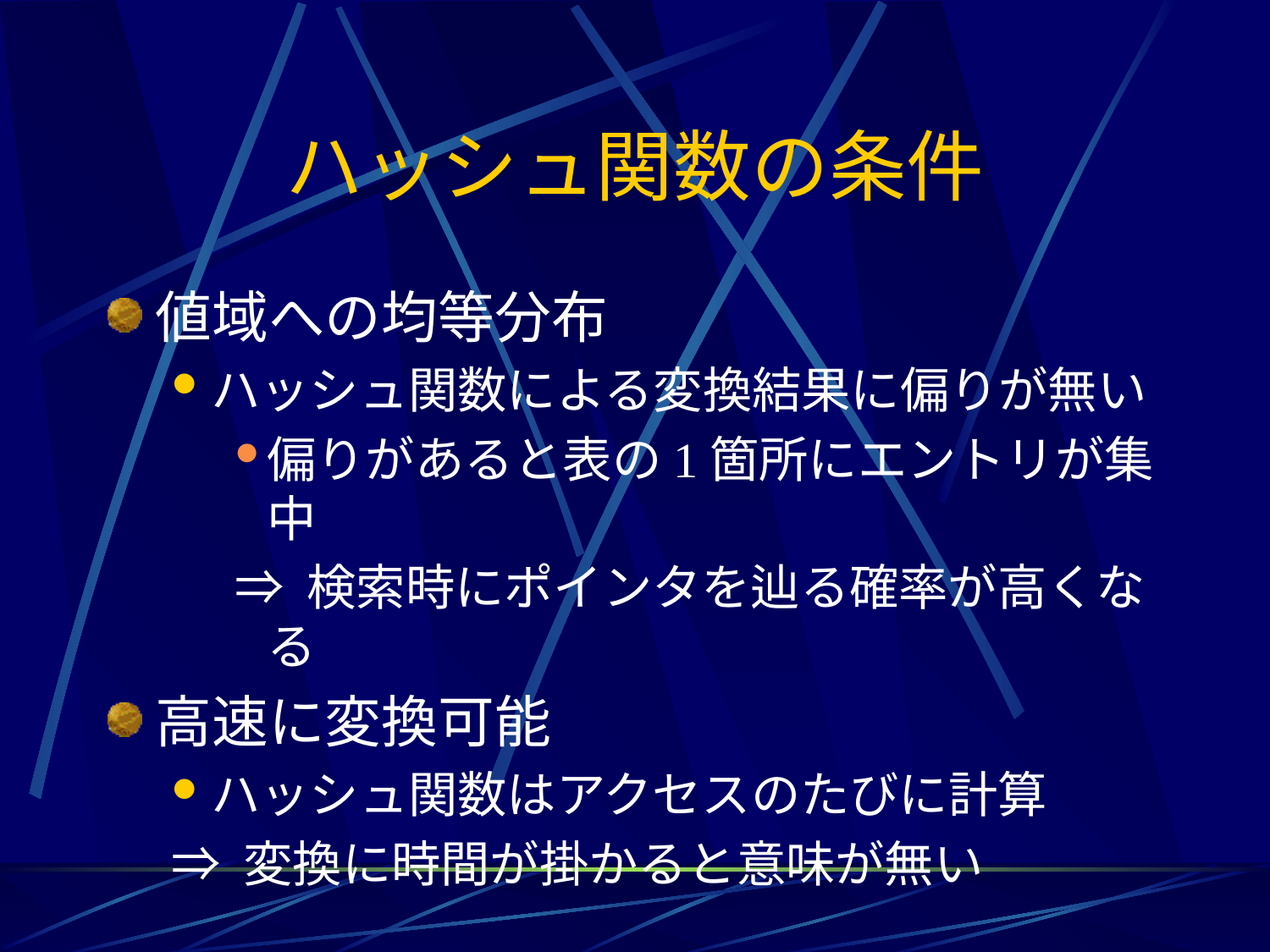

# ハッシュ関数の条件
値域への均等分布
ハッシュ関数による変換結果に偏りが無い
偏りがあると表の1箇所にエントリが集中
⇒ 検索時にポインタを辿る確率が高くなる
高速に変換可能
ハッシュ関数はアクセスのたびに計算
⇒ 変換に時間が掛かると意味が無い